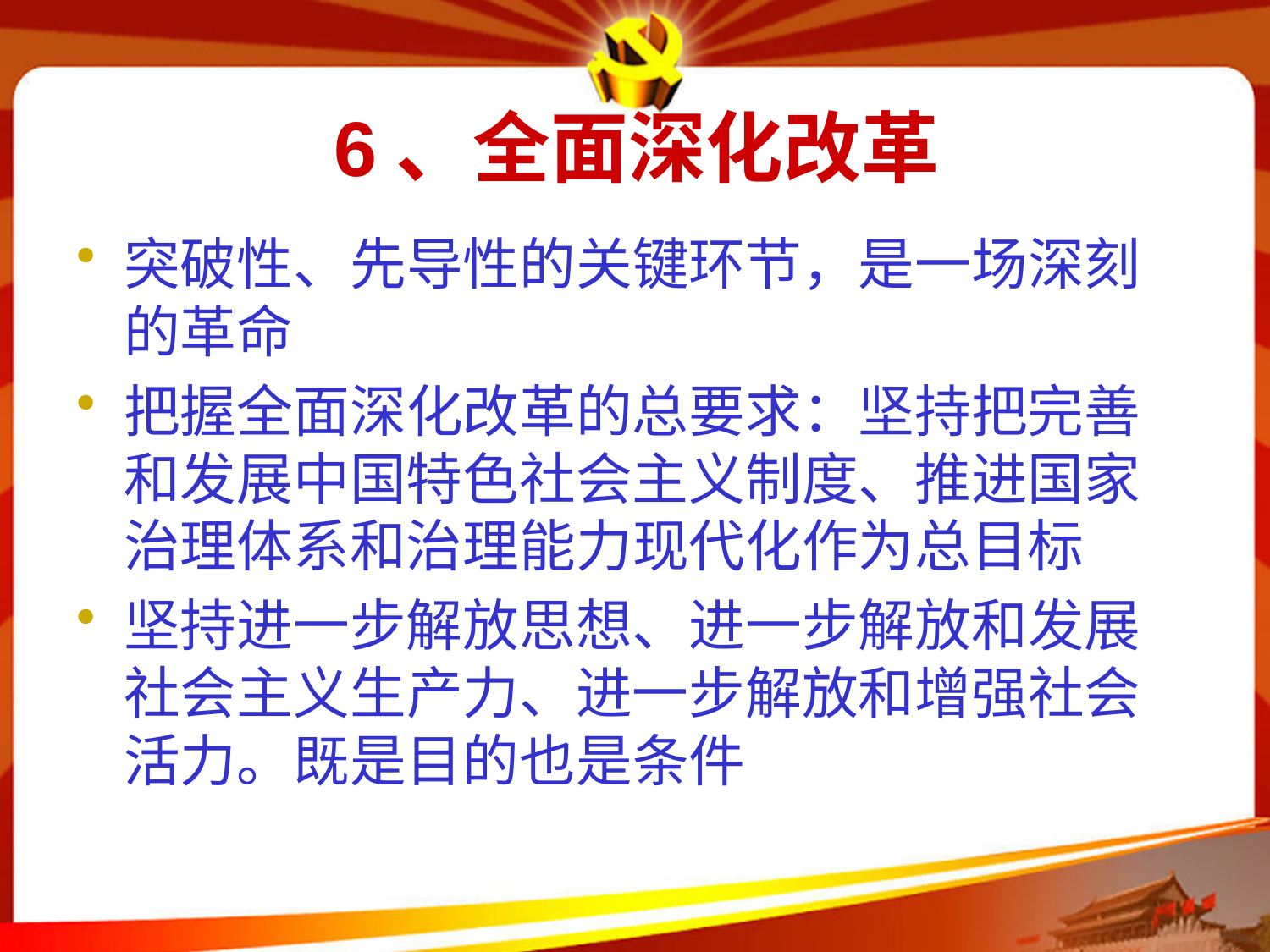

# 6、全面深化改革
突破性、先导性的关键环节，是一场深刻的革命
把握全面深化改革的总要求：坚持把完善和发展中国特色社会主义制度、推进国家治理体系和治理能力现代化作为总目标
坚持进一步解放思想、进一步解放和发展社会主义生产力、进一步解放和增强社会活力。既是目的也是条件